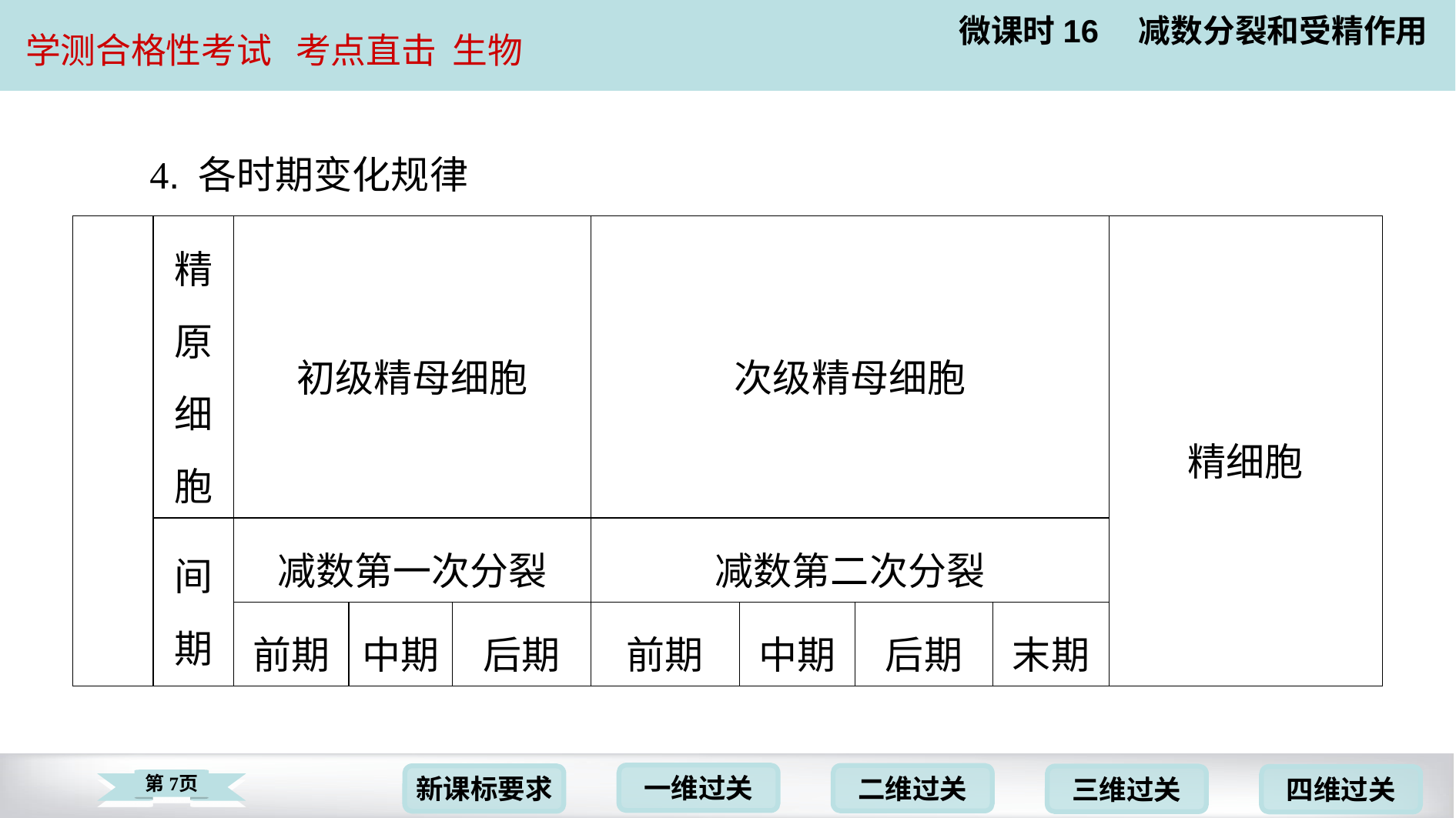

4. 各时期变化规律
|  | 精 原 细 胞 | 初级精母细胞 |  |  | 次级精母细胞 |  |  |  | 精细胞 |
| --- | --- | --- | --- | --- | --- | --- | --- | --- | --- |
|  | 间 期 | 减数第一次分裂 |  |  | 减数第二次分裂 |  |  |  |  |
|  |  | 前期 | 中期 | 后期 | 前期 | 中期 | 后期 | 末期 |  |